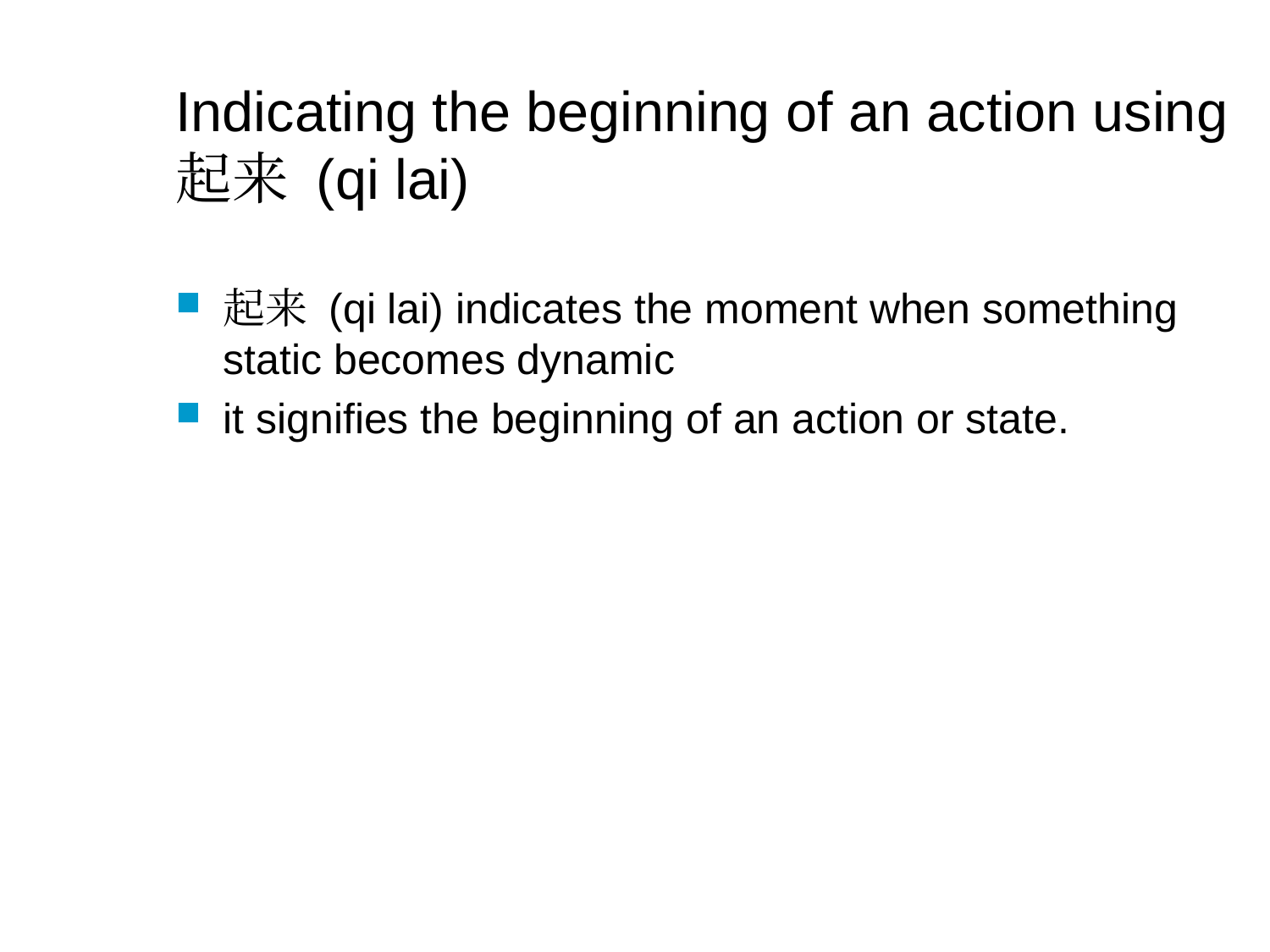

# Indicating the beginning of an action using 起来 (qi lai)
起来 (qi lai) indicates the moment when something static becomes dynamic
it signifies the beginning of an action or state.